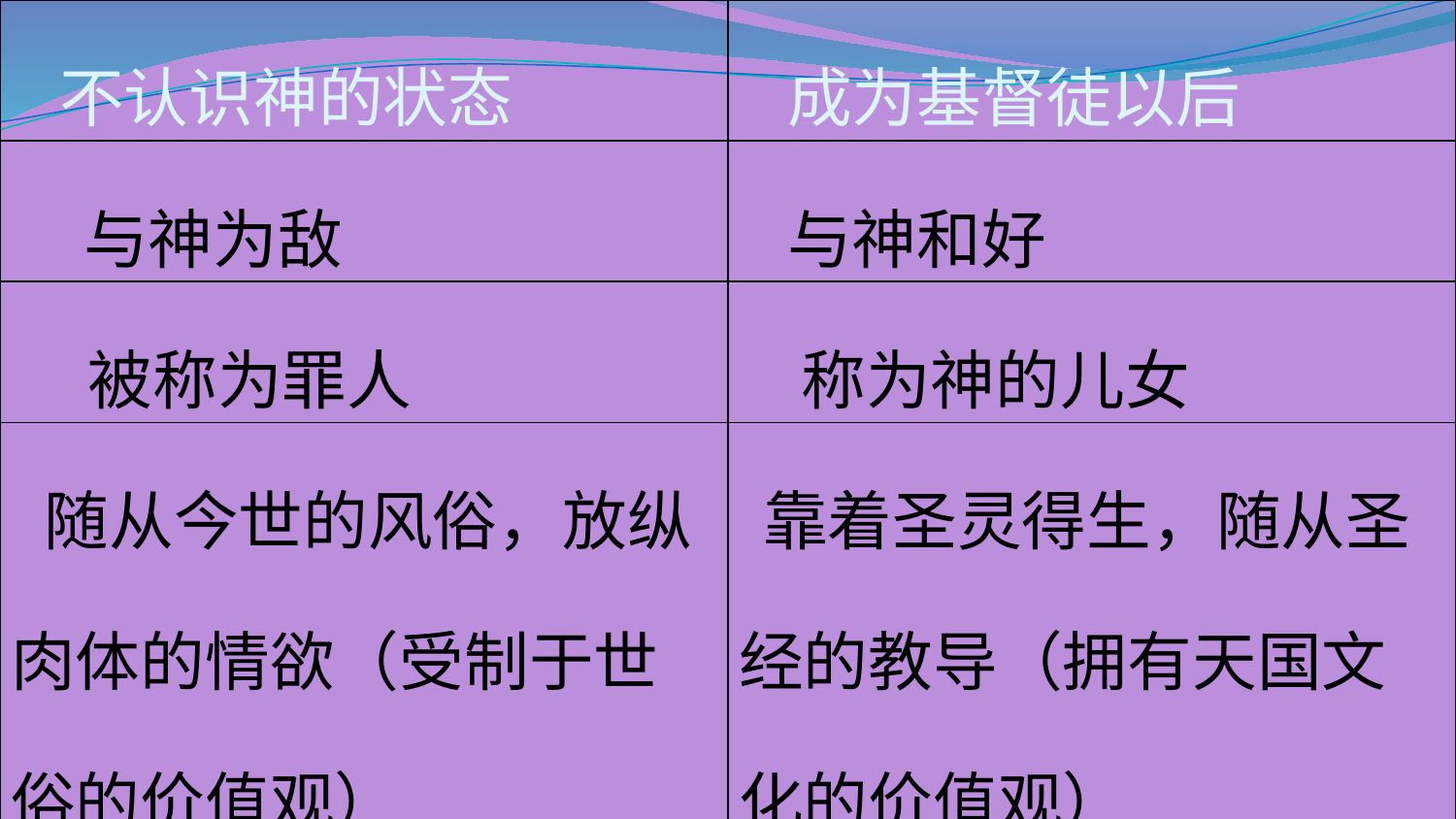

| 不认识神的状态 | 成为基督徒以后 |
| --- | --- |
| 与神为敌 | 与神和好 |
| 被称为罪人 | 称为神的儿女 |
| 随从今世的风俗，放纵肉体的情欲（受制于世俗的价值观） | 靠着圣灵得生，随从圣经的教导（拥有天国文化的价值观） |
| 自己作王 | 基督为主 |